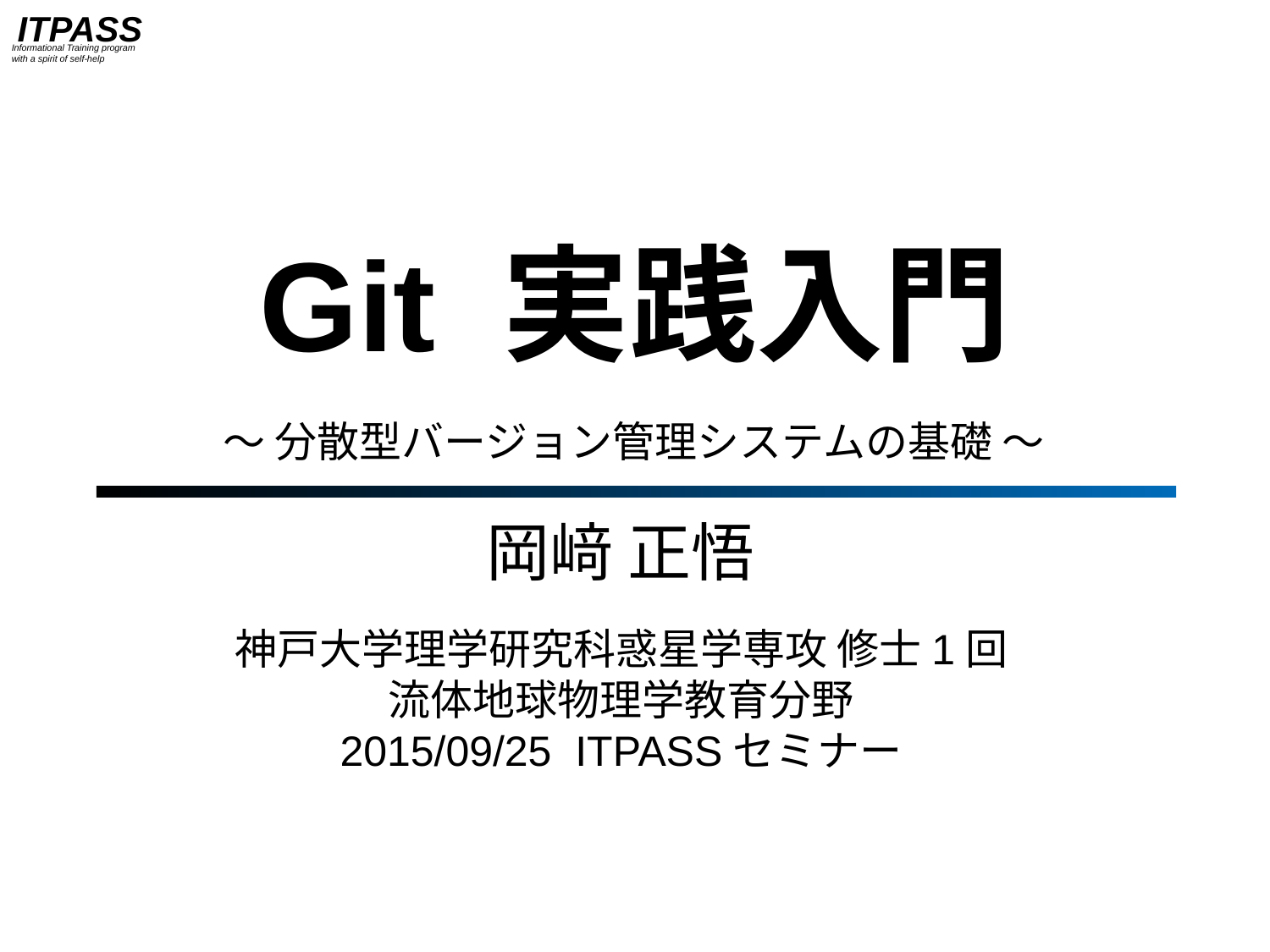

# Git 実践入門
〜 分散型バージョン管理システムの基礎 〜
岡﨑 正悟
神戸大学理学研究科惑星学専攻 修士1回
流体地球物理学教育分野
2015/09/25  ITPASSセミナー